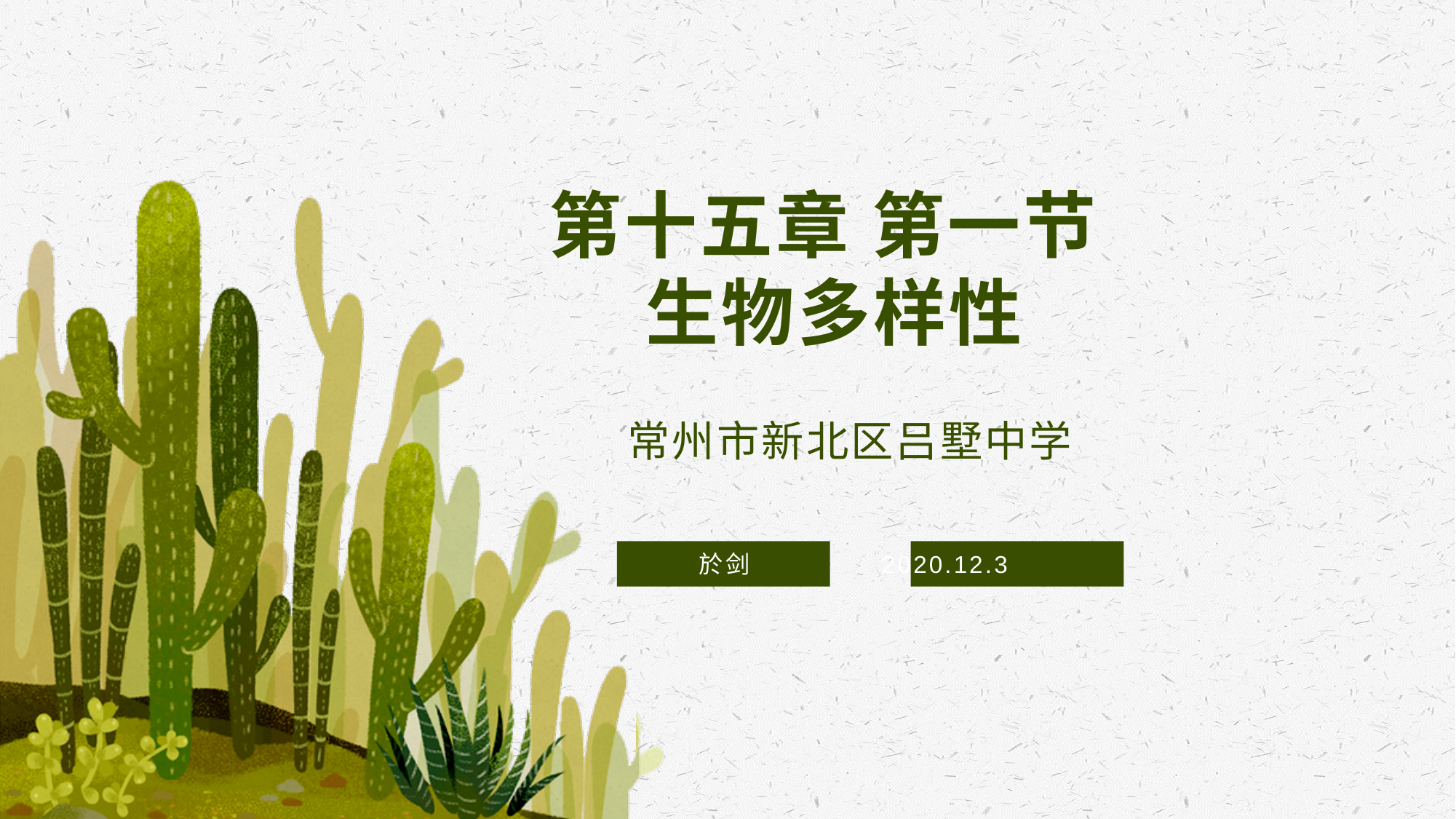

# 第十五章 第一节 生物多样性
常州市新北区吕墅中学
於剑
2020.12.3